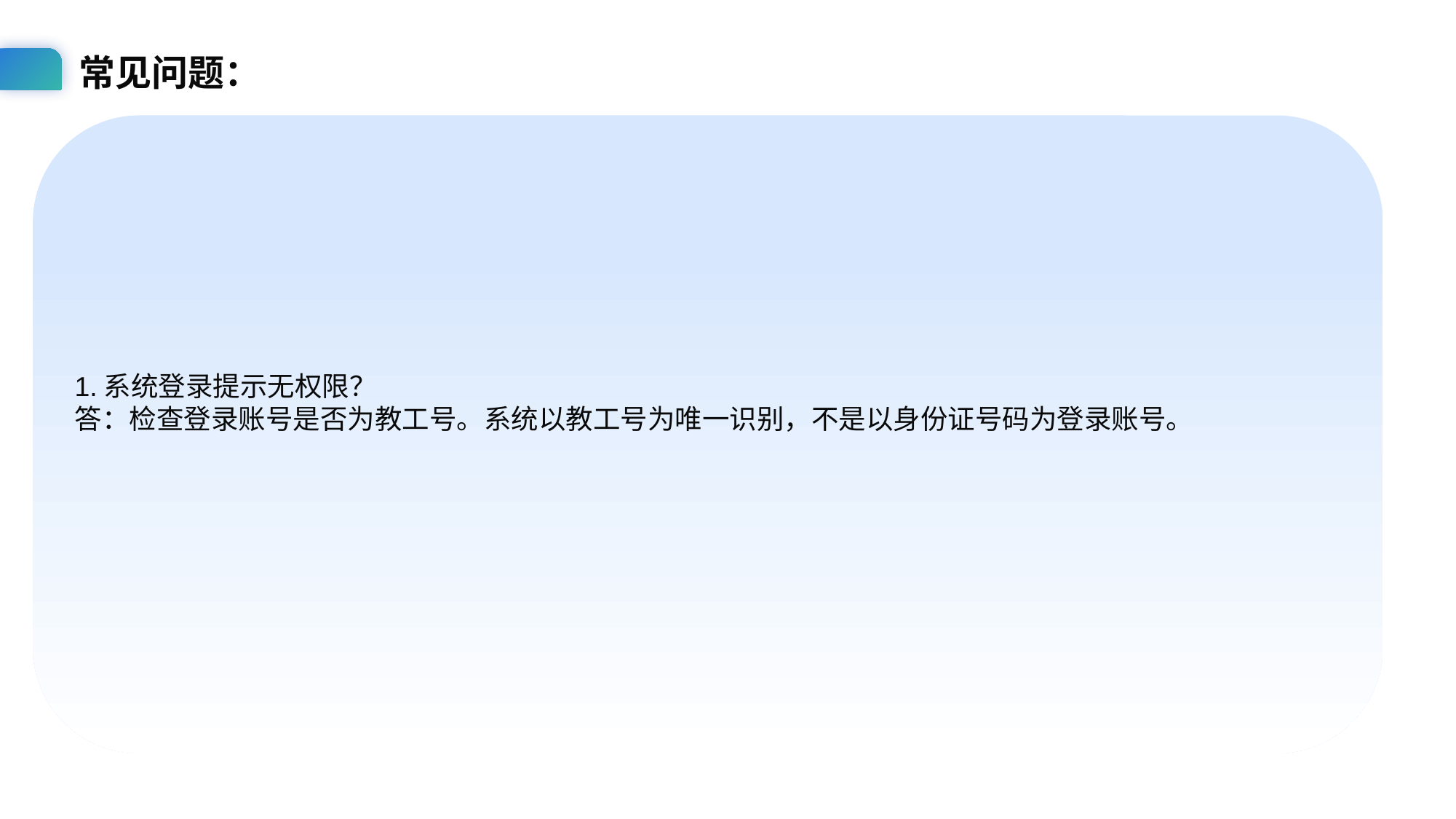

常见问题：

1.系统登录提示无权限？
答：检查登录账号是否为教工号。系统以教工号为唯一识别，不是以身份证号码为登录账号。